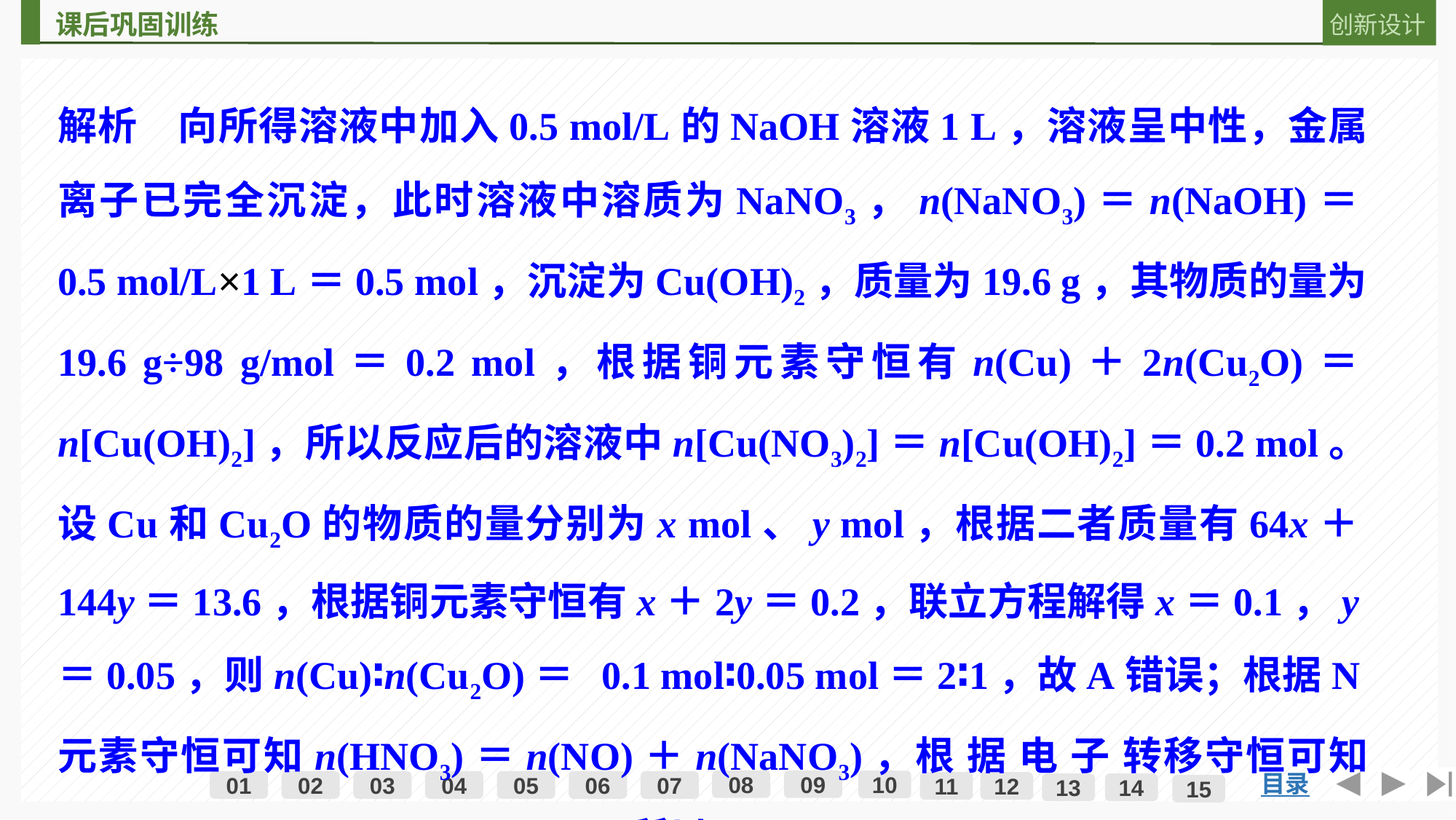

解析　向所得溶液中加入0.5 mol/L的NaOH溶液1 L，溶液呈中性，金属离子已完全沉淀，此时溶液中溶质为NaNO3，n(NaNO3)＝n(NaOH)＝0.5 mol/L×1 L＝0.5 mol，沉淀为Cu(OH)2，质量为19.6 g，其物质的量为19.6 g÷98 g/mol＝0.2 mol，根据铜元素守恒有n(Cu)＋2n(Cu2O)＝n[Cu(OH)2]，所以反应后的溶液中n[Cu(NO3)2]＝n[Cu(OH)2]＝0.2 mol。设Cu和Cu2O的物质的量分别为x mol、y mol，根据二者质量有64x＋144y＝13.6，根据铜元素守恒有x＋2y＝0.2，联立方程解得x＝0.1，y＝0.05，则n(Cu)∶n(Cu2O)＝  0.1 mol∶0.05 mol＝2∶1，故A错误；根据N元素守恒可知n(HNO3)＝n(NO)＋n(NaNO3)，根 据 电 子 转移守恒可知 3n(NO)＝2n(Cu)＋2n(Cu2O)，所以